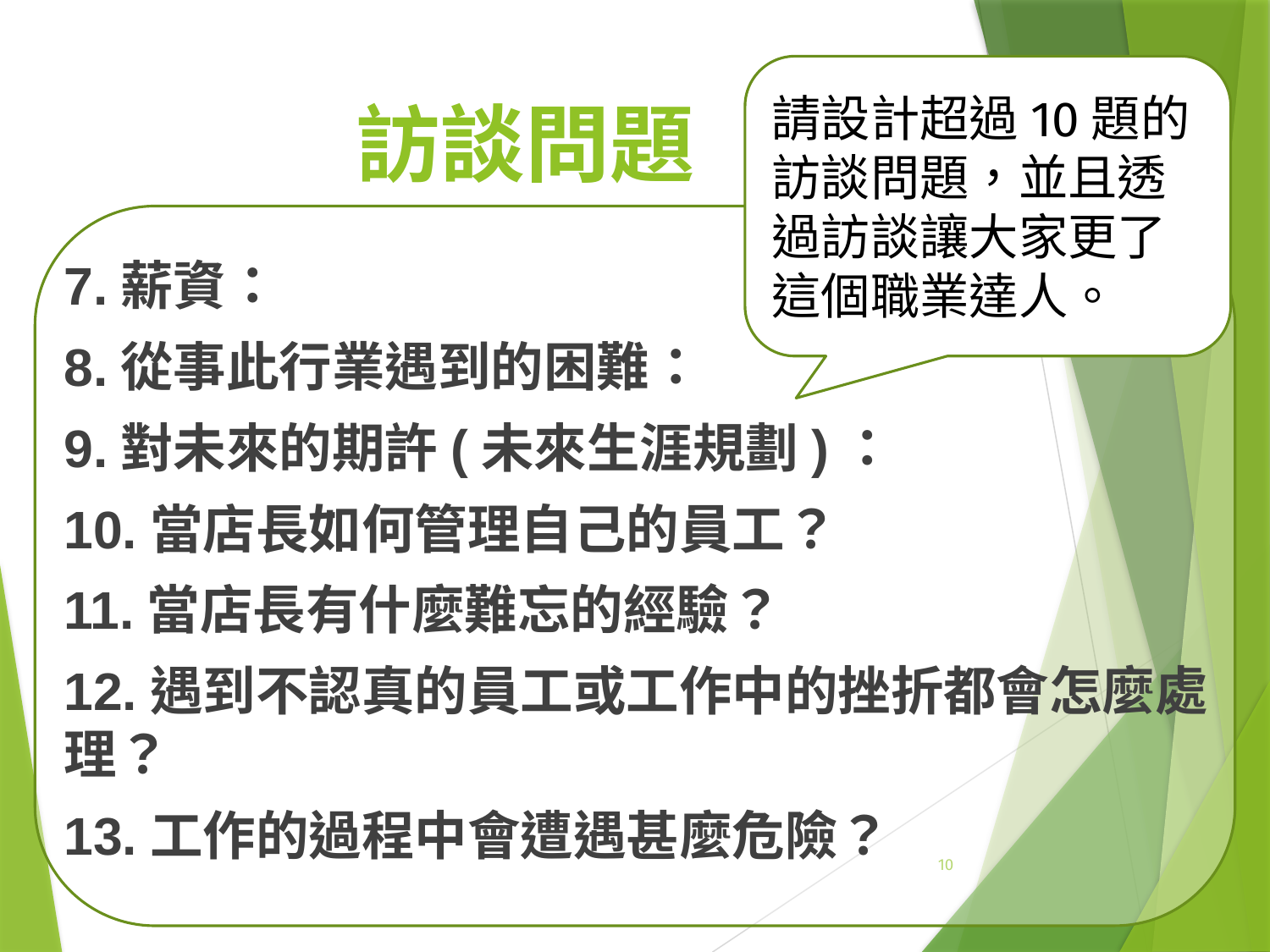

請設計超過10題的訪談問題，並且透過訪談讓大家更了這個職業達人。
# 訪談問題

7.薪資：
8.從事此行業遇到的困難：
9.對未來的期許(未來生涯規劃)：
10.當店長如何管理自己的員工？
11.當店長有什麼難忘的經驗？
12.遇到不認真的員工或工作中的挫折都會怎麼處理？
13.工作的過程中會遭遇甚麼危險？

10